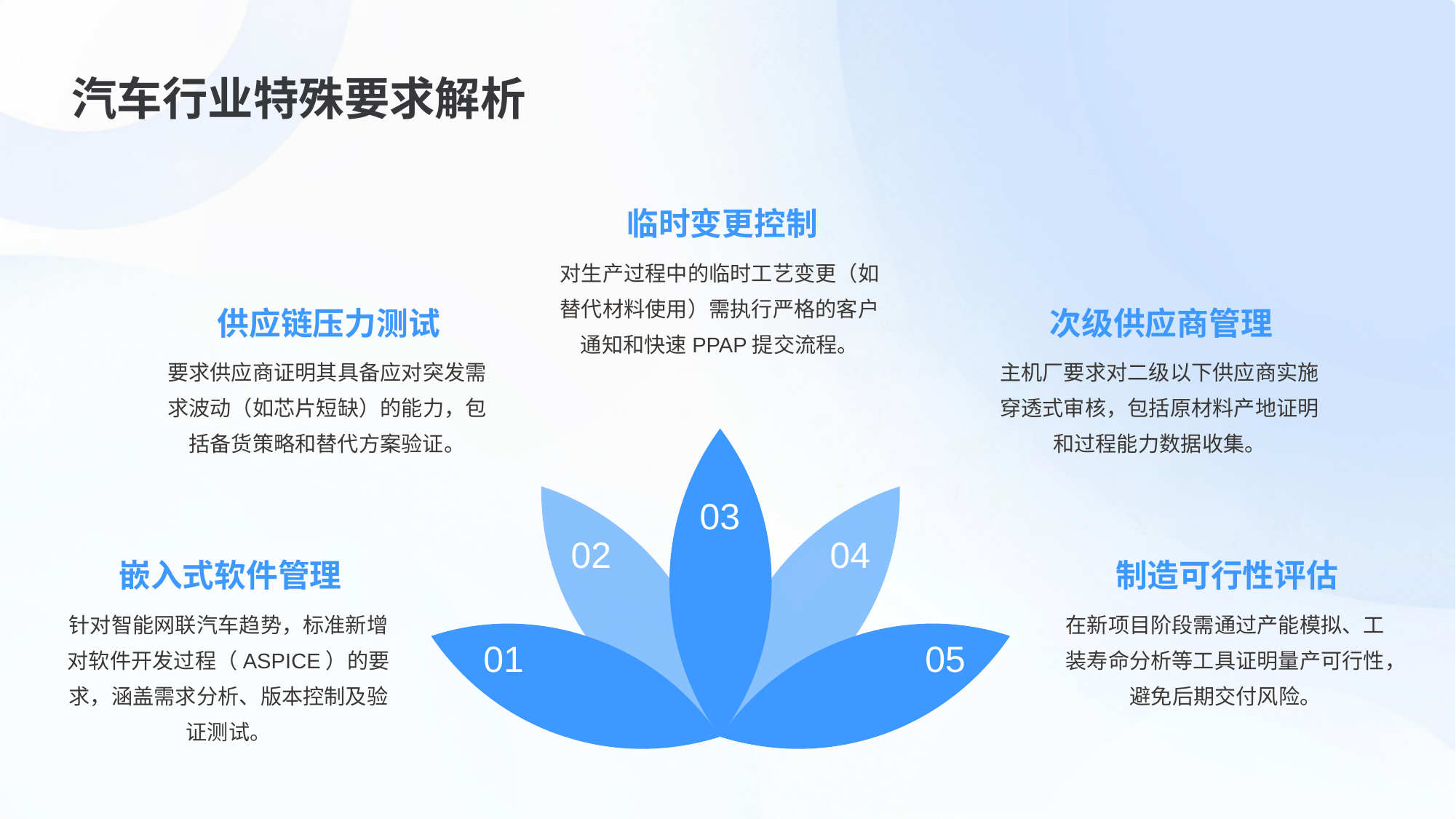

汽车行业特殊要求解析
临时变更控制
对生产过程中的临时工艺变更（如替代材料使用）需执行严格的客户通知和快速PPAP提交流程。
供应链压力测试
次级供应商管理
要求供应商证明其具备应对突发需求波动（如芯片短缺）的能力，包括备货策略和替代方案验证。
主机厂要求对二级以下供应商实施穿透式审核，包括原材料产地证明和过程能力数据收集。

03

02
04
嵌入式软件管理
制造可行性评估
针对智能网联汽车趋势，标准新增对软件开发过程（ASPICE）的要求，涵盖需求分析、版本控制及验证测试。
在新项目阶段需通过产能模拟、工装寿命分析等工具证明量产可行性，避免后期交付风险。

01
05